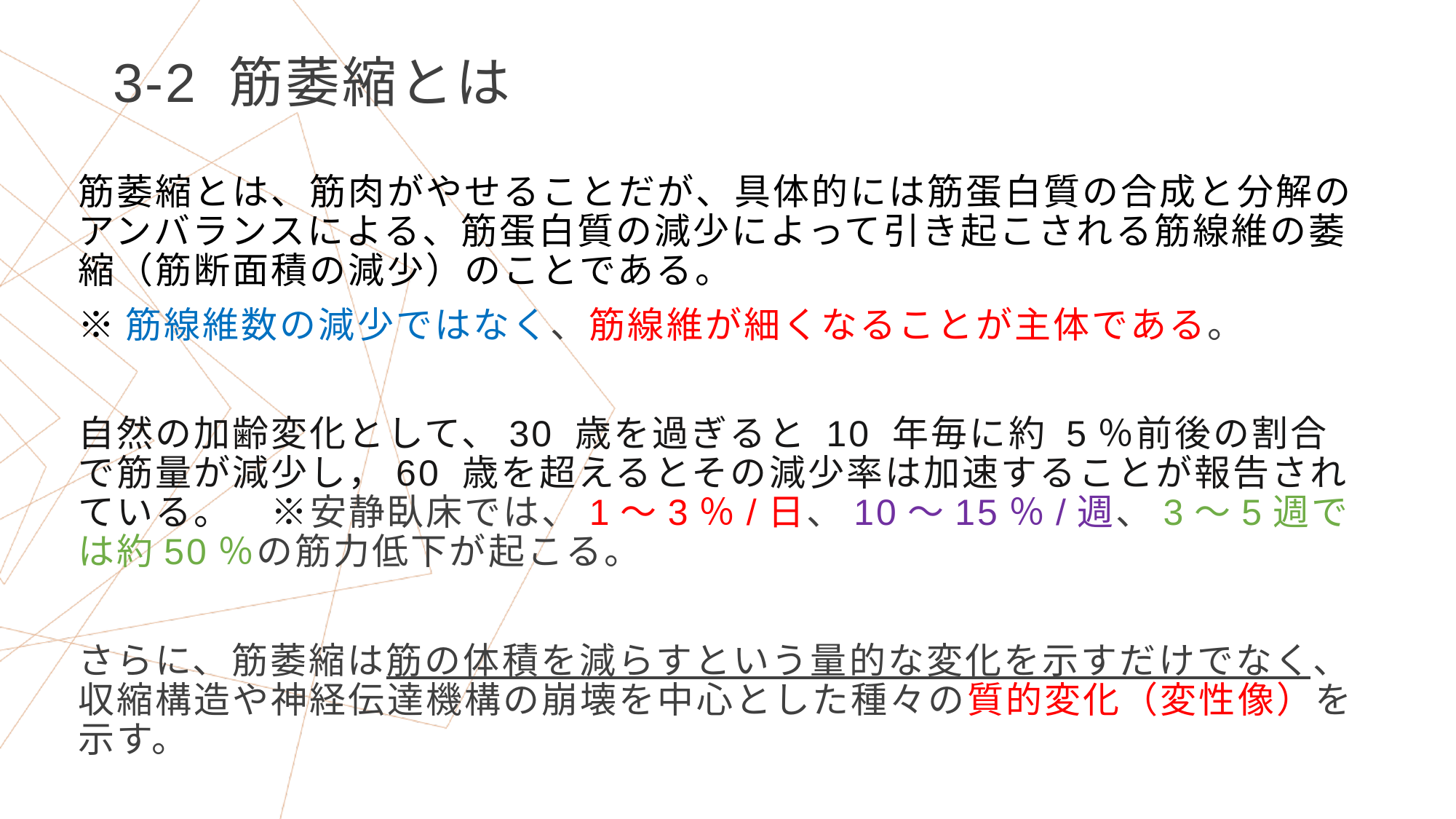

# 3-2 筋萎縮とは
筋萎縮とは、筋肉がやせることだが、具体的には筋蛋白質の合成と分解のアンバランスによる、筋蛋白質の減少によって引き起こされる筋線維の萎縮（筋断面積の減少）のことである。
※筋線維数の減少ではなく、筋線維が細くなることが主体である。

自然の加齢変化として、30 歳を過ぎると 10 年毎に約 5％前後の割合で筋量が減少し，60 歳を超えるとその減少率は加速することが報告されている。　※安静臥床では、1～3％/日、10～15％/週、3～5週では約50％の筋力低下が起こる。

さらに、筋萎縮は筋の体積を減らすという量的な変化を示すだけでなく、収縮構造や神経伝達機構の崩壊を中心とした種々の質的変化（変性像）を示す。